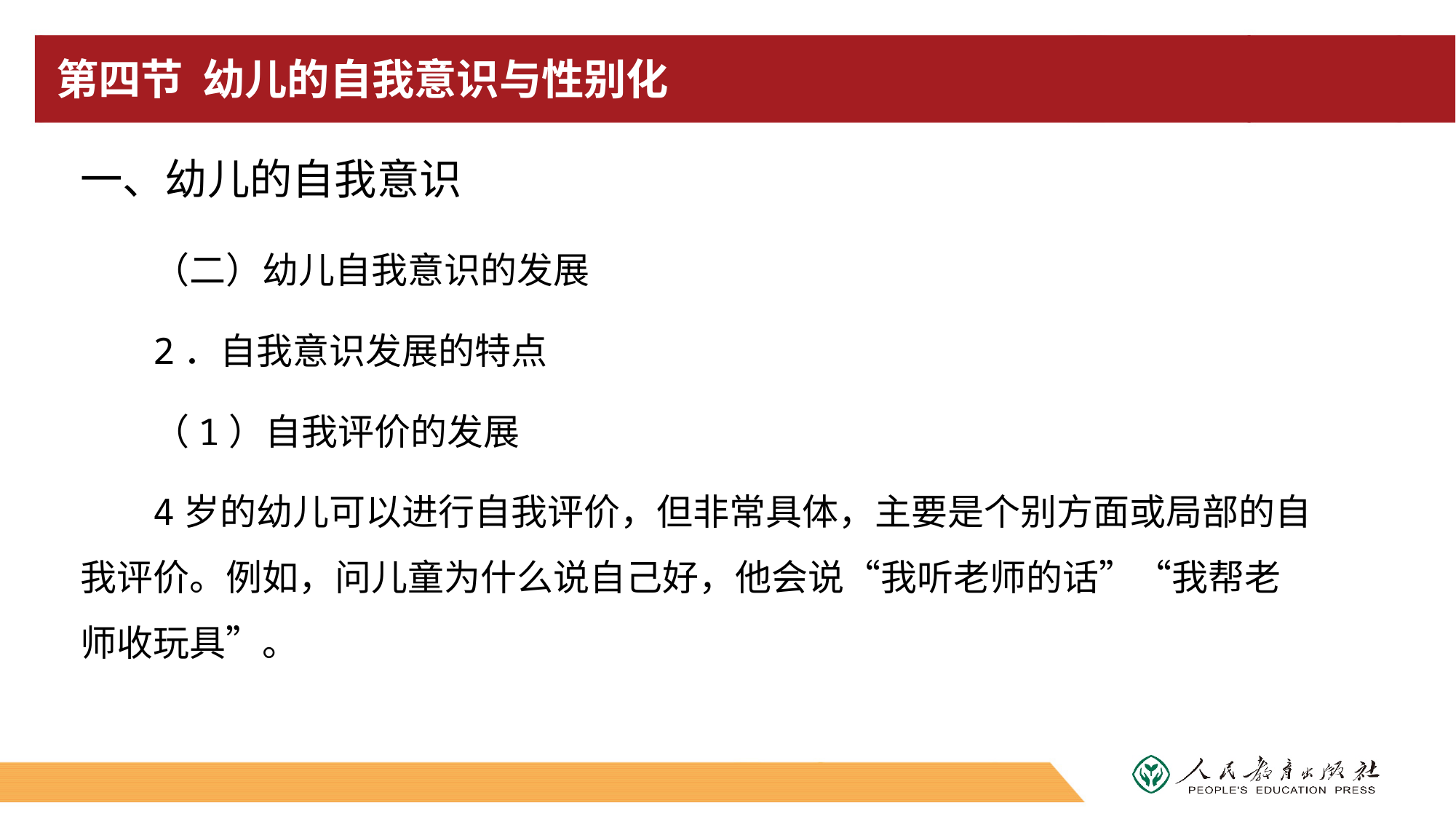

# 第四节  幼儿的自我意识与性别化
一、幼儿的自我意识
（二）幼儿自我意识的发展
2．自我意识发展的特点
（1）自我评价的发展
4岁的幼儿可以进行自我评价，但非常具体，主要是个别方面或局部的自我评价。例如，问儿童为什么说自己好，他会说“我听老师的话”“我帮老师收玩具”。